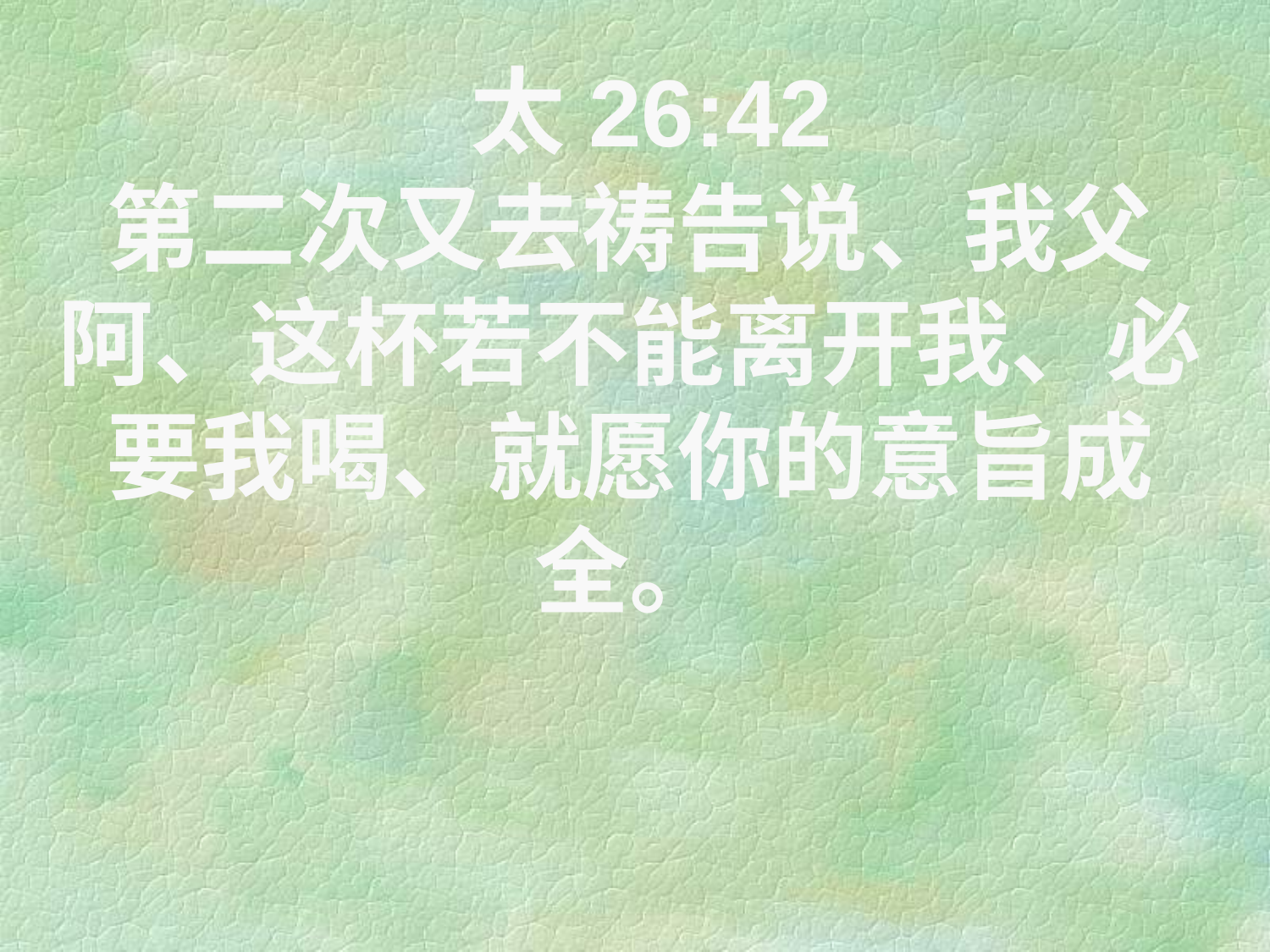

太26:42
第二次又去祷告说、我父阿、这杯若不能离开我、必要我喝、就愿你的意旨成全。